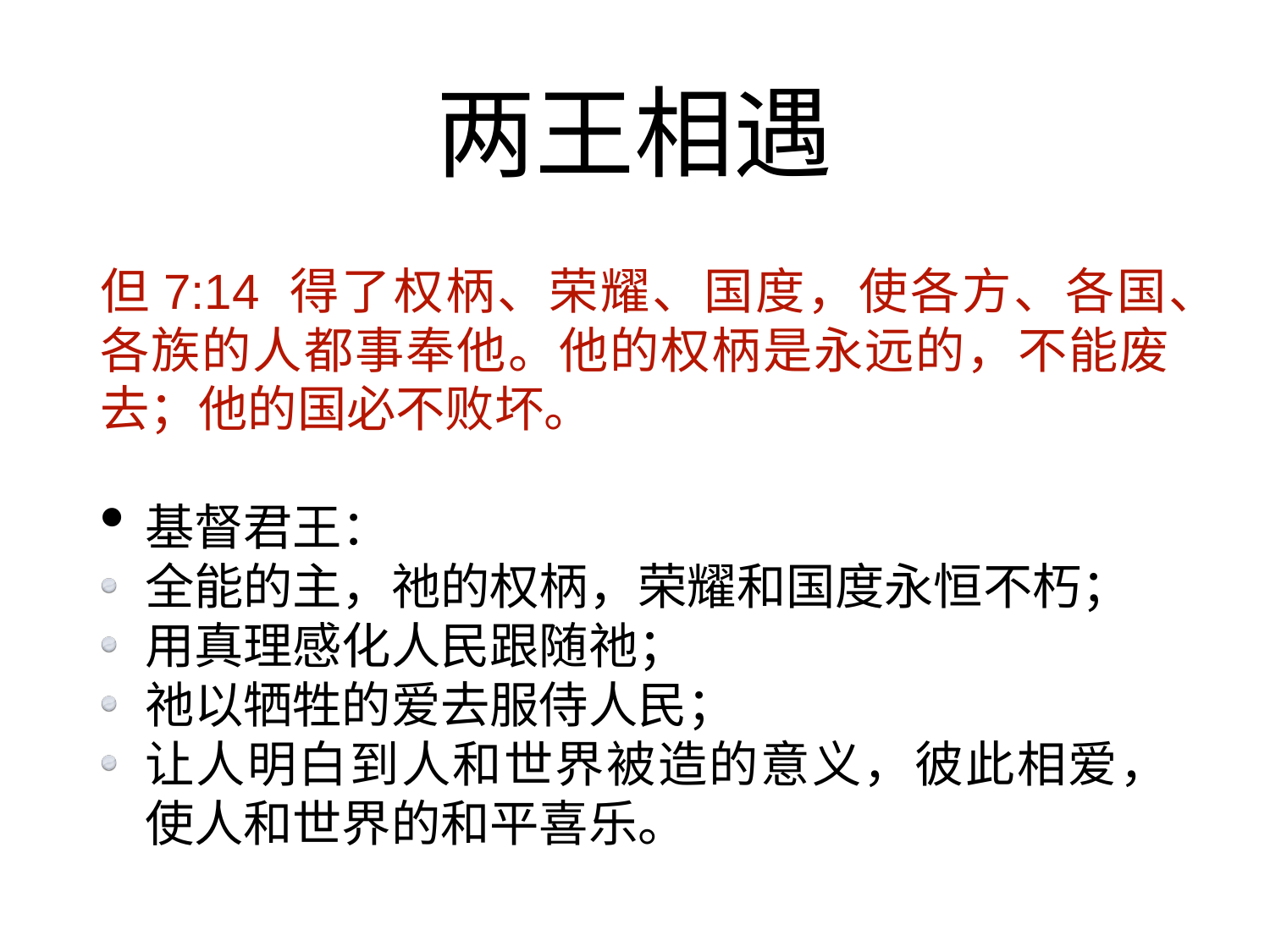

# 两王相遇
但7:14 得了权柄、荣耀、国度，使各方、各国、各族的人都事奉他。他的权柄是永远的，不能废去；他的国必不败坏。

基督君王：
全能的主，祂的权柄，荣耀和国度永恒不朽；
用真理感化人民跟随祂；
祂以牺牲的爱去服侍人民；
让人明白到人和世界被造的意义，彼此相爱，使人和世界的和平喜乐。